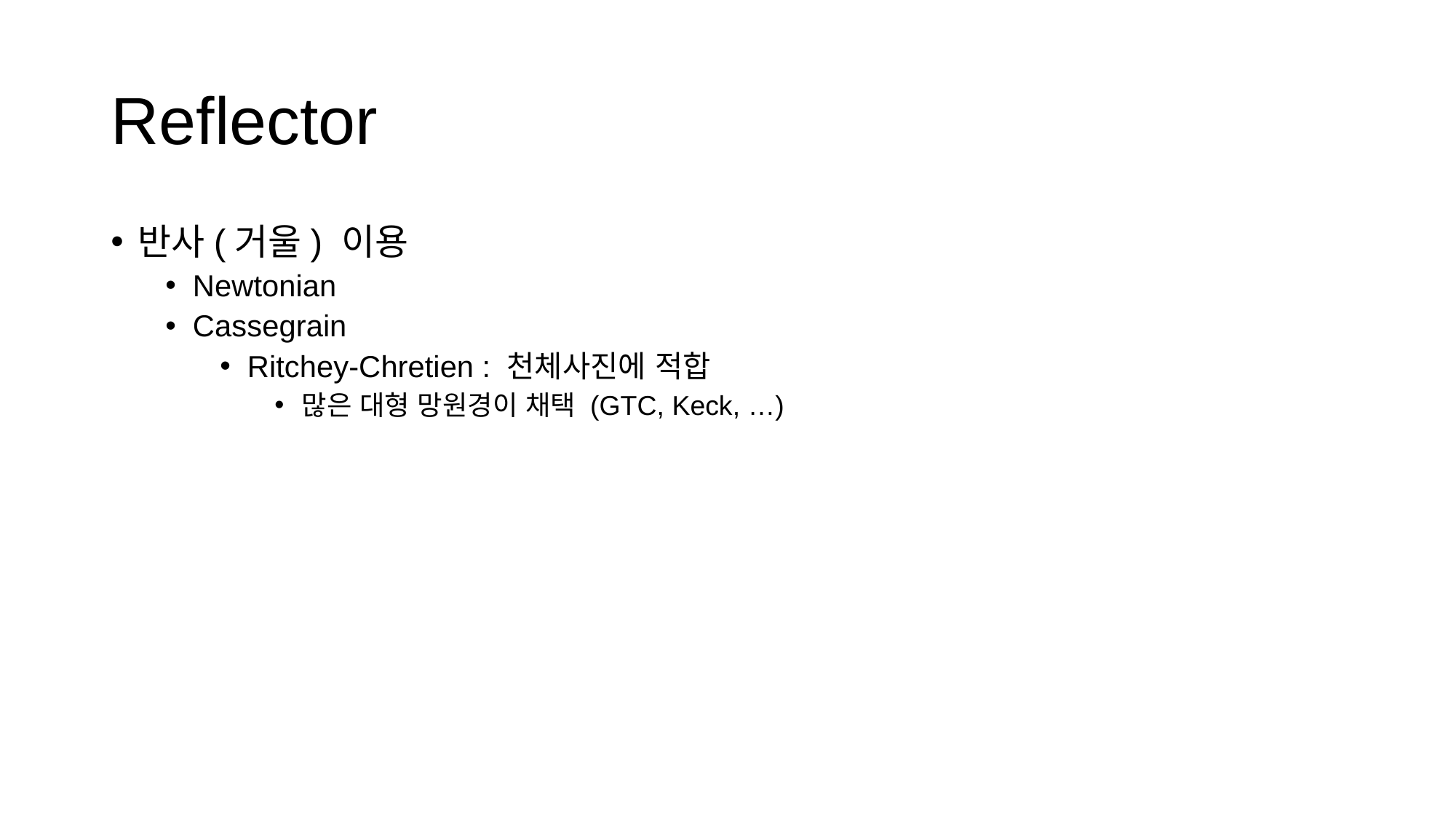

# Reflector
반사(거울) 이용
Newtonian
Cassegrain
Ritchey-Chretien : 천체사진에 적합
많은 대형 망원경이 채택 (GTC, Keck, …)